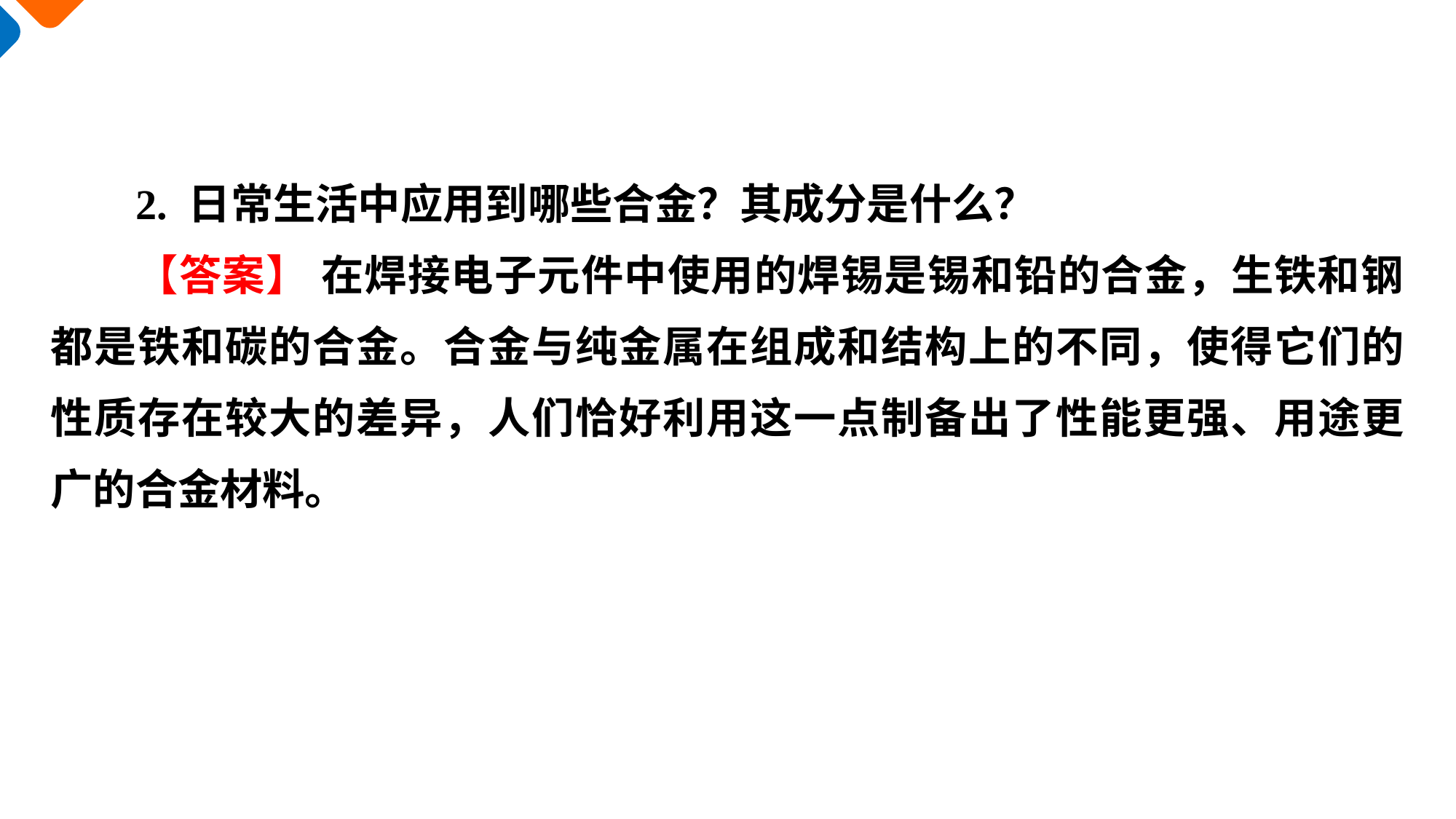

2. 日常生活中应用到哪些合金？其成分是什么？
【答案】 在焊接电子元件中使用的焊锡是锡和铅的合金，生铁和钢都是铁和碳的合金。合金与纯金属在组成和结构上的不同，使得它们的性质存在较大的差异，人们恰好利用这一点制备出了性能更强、用途更广的合金材料。